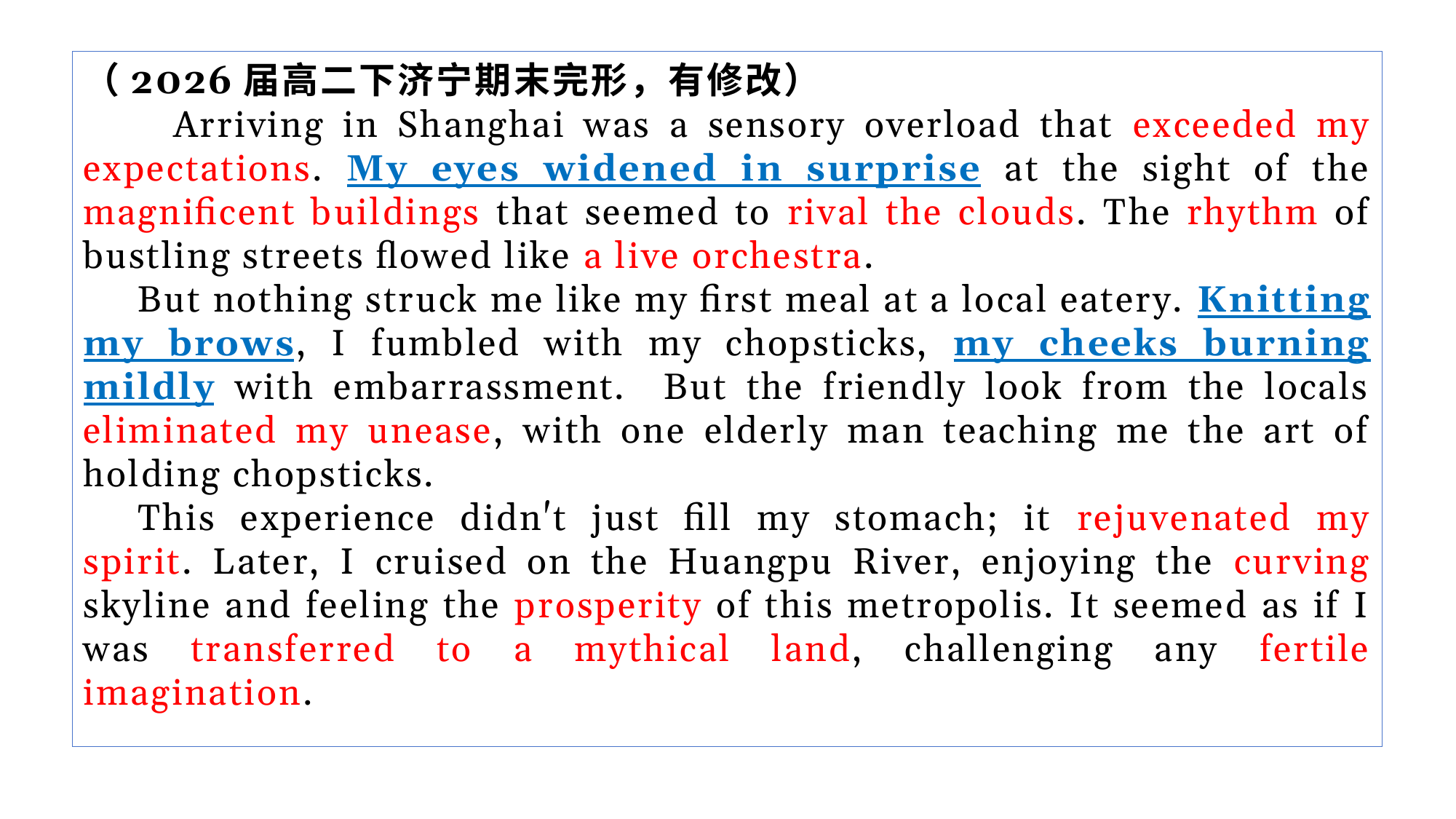

（2026届高二下济宁期末完形，有修改）
     Arriving in Shanghai was a sensory overload that exceeded my expectations. My eyes widened in surprise at the sight of the magnificent buildings that seemed to rival the clouds. The rhythm of bustling streets flowed like a live orchestra.
But nothing struck me like my first meal at a local eatery. Knitting my brows, I fumbled with my chopsticks, my cheeks burning mildly with embarrassment.  But the friendly look from the locals eliminated my unease, with one elderly man teaching me the art of holding chopsticks.
This experience didn't just fill my stomach; it rejuvenated my spirit. Later, I cruised on the Huangpu River, enjoying the curving skyline and feeling the prosperity of this metropolis. It seemed as if I was transferred to a mythical land, challenging any fertile imagination.